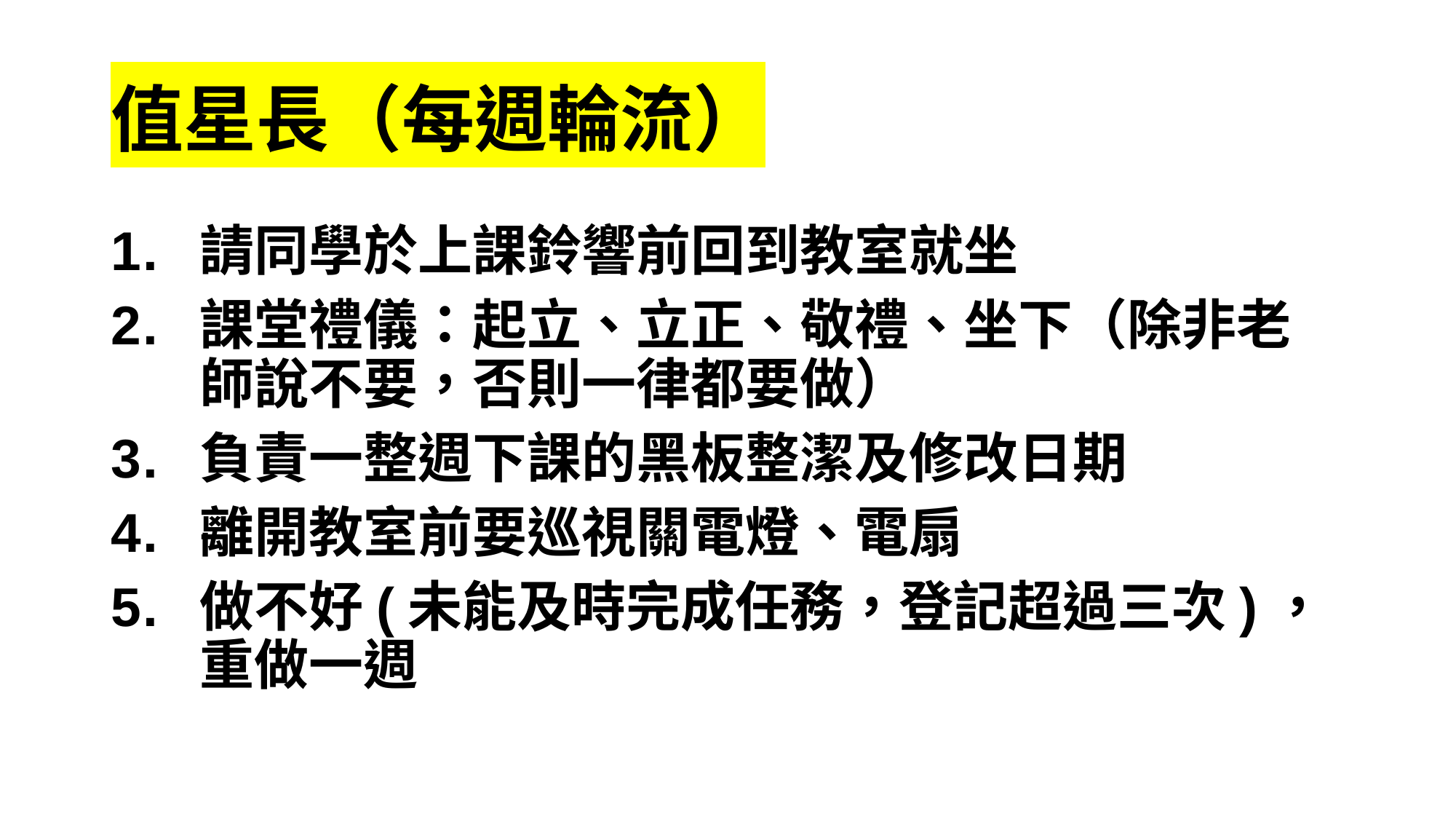

# 值星長（每週輪流）
請同學於上課鈴響前回到教室就坐
課堂禮儀：起立、立正、敬禮、坐下（除非老師說不要，否則一律都要做）
負責一整週下課的黑板整潔及修改日期
離開教室前要巡視關電燈、電扇
做不好(未能及時完成任務，登記超過三次)，重做一週